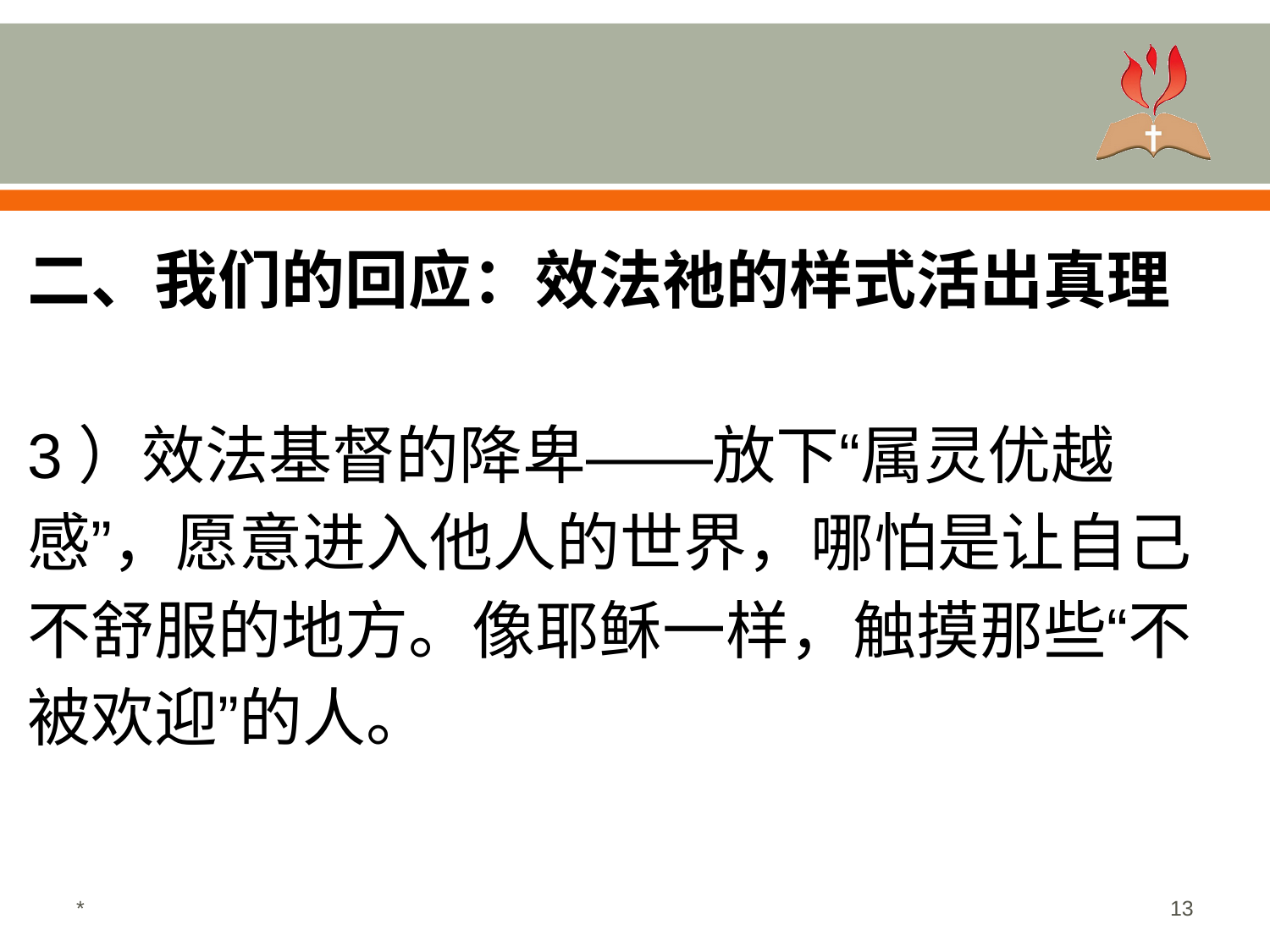

#
二、我们的回应：效法祂的样式活出真理

3）效法基督的降卑——放下“属灵优越感”，愿意进入他人的世界，哪怕是让自己不舒服的地方。像耶稣一样，触摸那些“不被欢迎”的人。

*
13